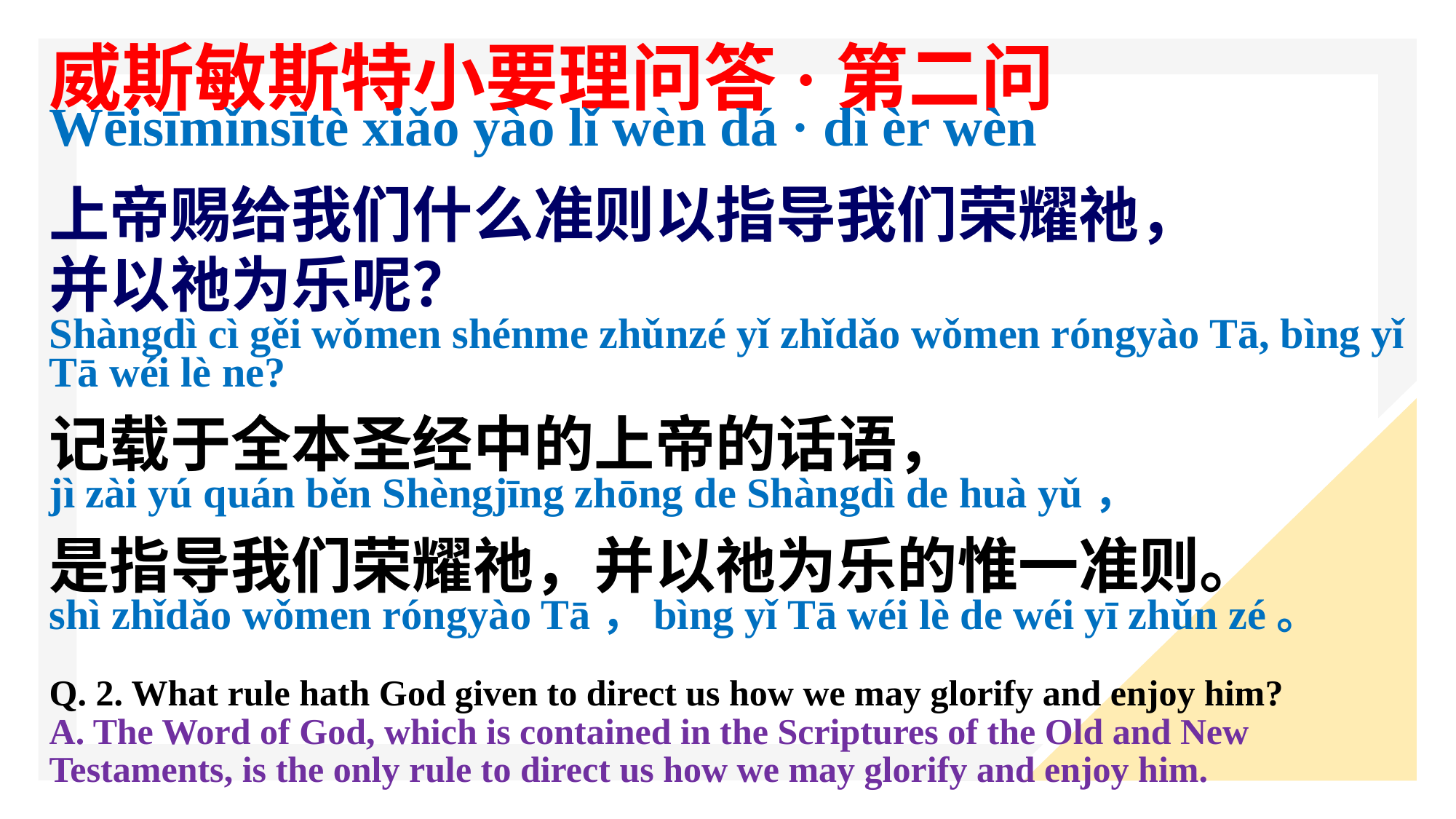

威斯敏斯特小要理问答·第二问
Wēisīmǐnsītè xiǎo yào lǐ wèn dá · dì èr wèn

上帝赐给我们什么准则以指导我们荣耀祂，
并以祂为乐呢？
Shàngdì cì gěi wǒmen shénme zhǔnzé yǐ zhǐdǎo wǒmen róngyào Tā, bìng yǐ Tā wéi lè ne?

记载于全本圣经中的上帝的话语，
jì zài yú quán běn Shèngjīng zhōng de Shàngdì de huà yǔ，

是指导我们荣耀祂，并以祂为乐的惟一准则。
shì zhǐdǎo wǒmen róngyào Tā，bìng yǐ Tā wéi lè de wéi yī zhǔn zé。

Q. 2. What rule hath God given to direct us how we may glorify and enjoy him?
A. The Word of God, which is contained in the Scriptures of the Old and New Testaments, is the only rule to direct us how we may glorify and enjoy him.